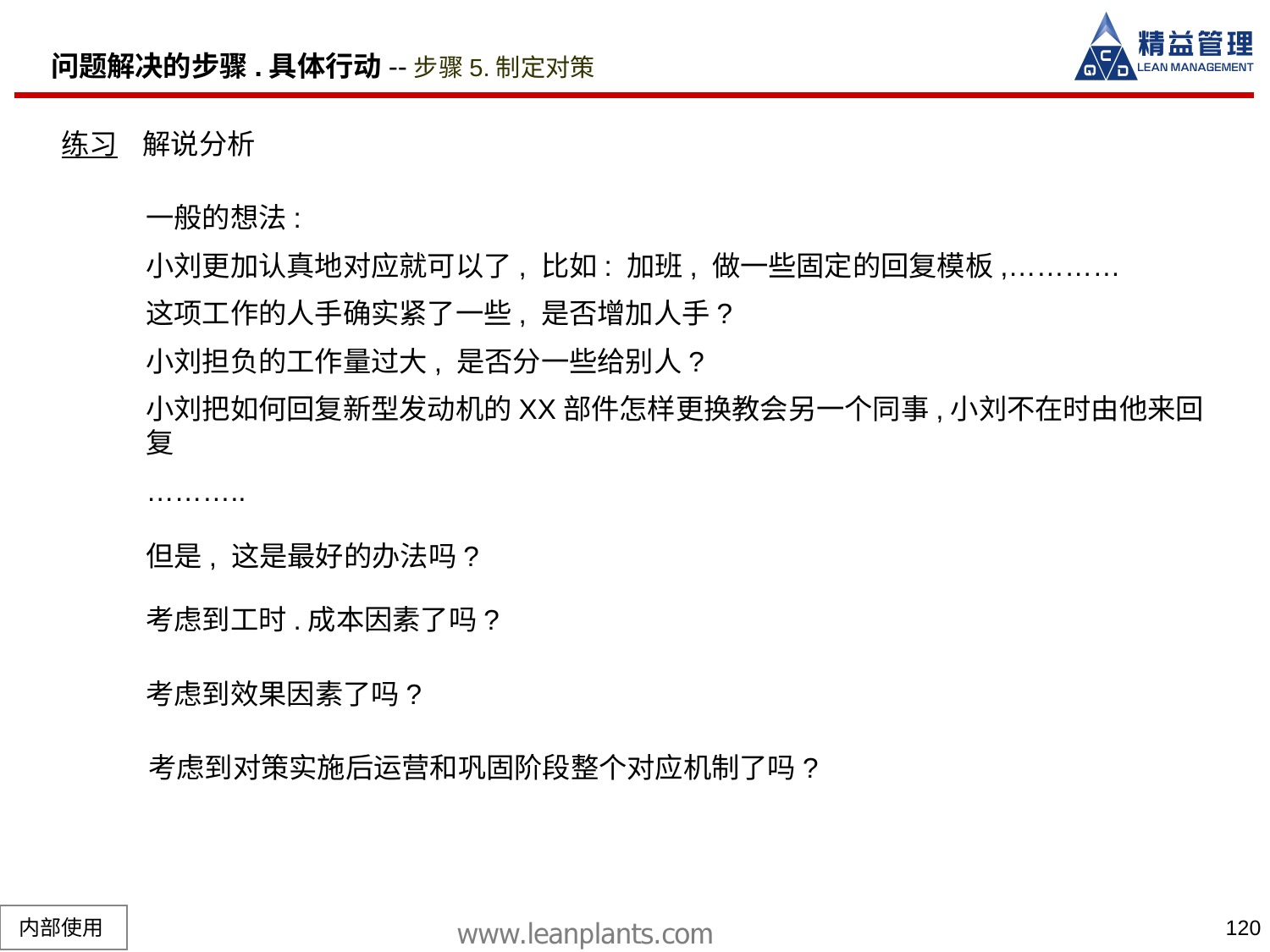

问题解决的步骤.具体行动--步骤5.制定对策
练习    解说分析
一般的想法:
小刘更加认真地对应就可以了, 比如: 加班, 做一些固定的回复模板,…………
这项工作的人手确实紧了一些, 是否增加人手?
小刘担负的工作量过大, 是否分一些给别人?
小刘把如何回复新型发动机的XX部件怎样更换教会另一个同事,小刘不在时由他来回复
………..
但是, 这是最好的办法吗?
考虑到工时.成本因素了吗?
考虑到效果因素了吗?
 考虑到对策实施后运营和巩固阶段整个对应机制了吗?

内部使用